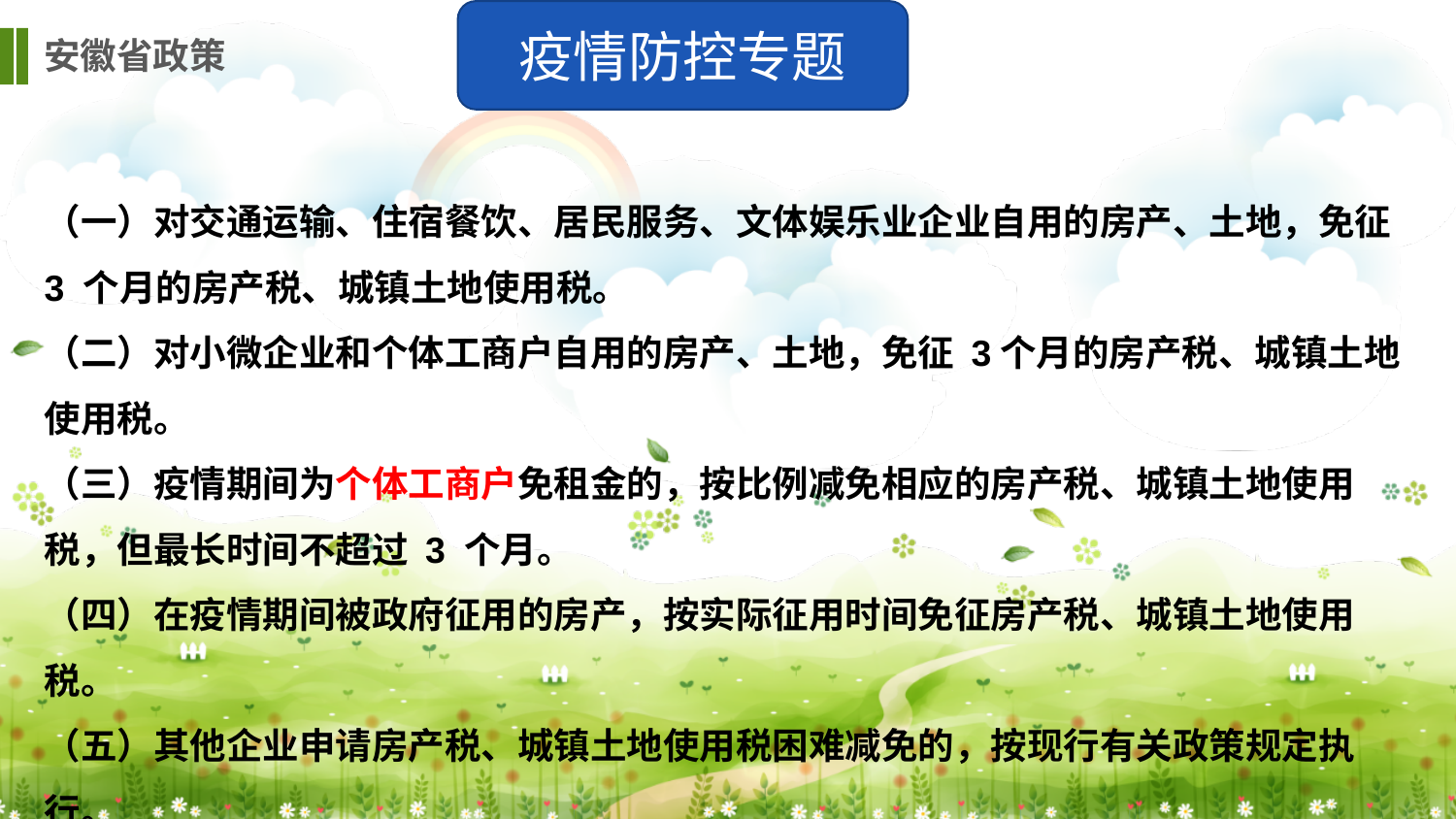

疫情防控专题
安徽省政策

（一）对交通运输、住宿餐饮、居民服务、文体娱乐业企业自用的房产、土地，免征 3 个月的房产税、城镇土地使用税。
（二）对小微企业和个体工商户自用的房产、土地，免征 3个月的房产税、城镇土地使用税。
（三）疫情期间为个体工商户免租金的，按比例减免相应的房产税、城镇土地使用税，但最长时间不超过 3 个月。
（四）在疫情期间被政府征用的房产，按实际征用时间免征房产税、城镇土地使用税。
（五）其他企业申请房产税、城镇土地使用税困难减免的，按现行有关政策规定执行。